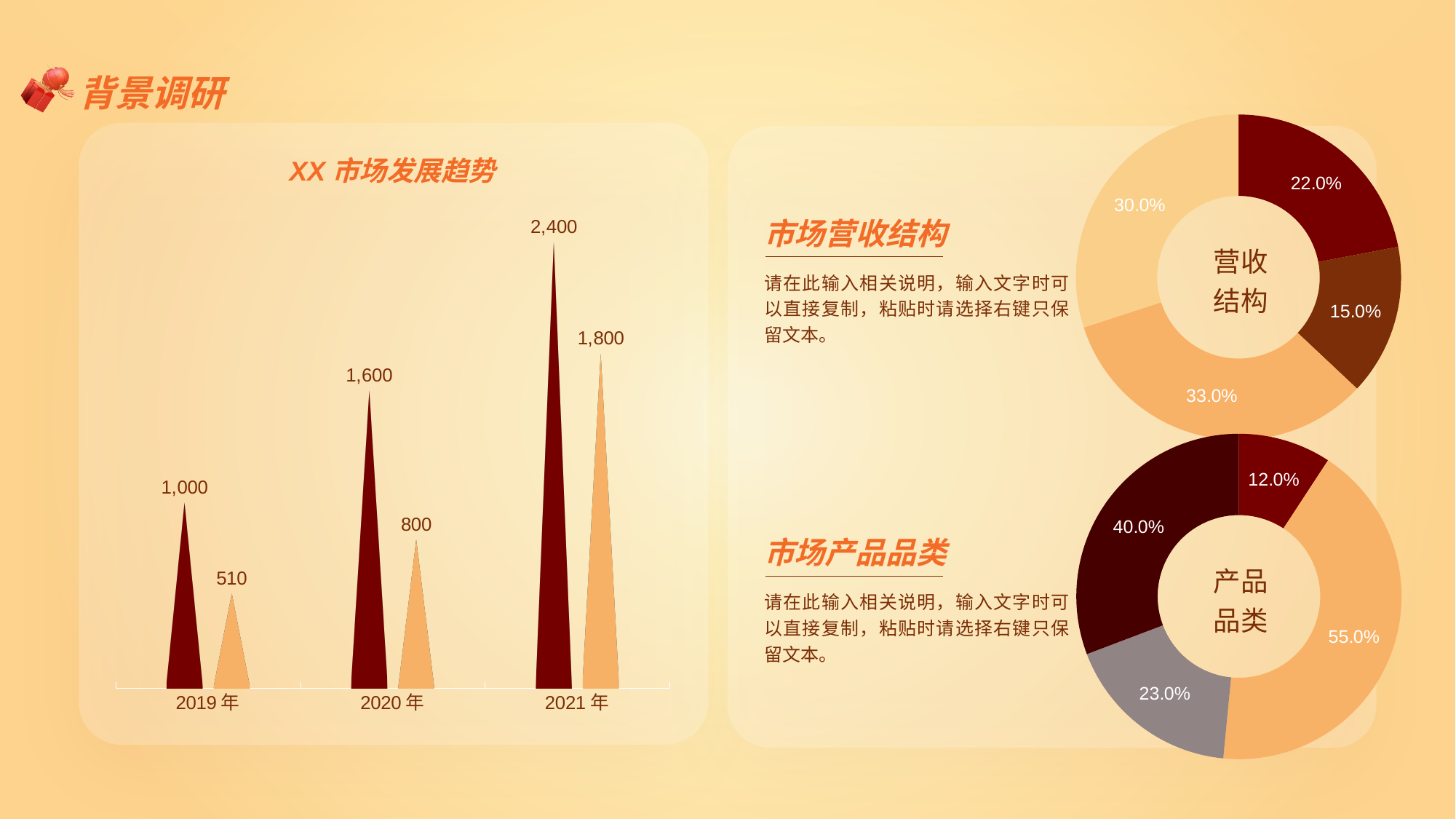

### Chart

| Category | 系列1 | 系列2 |
|---|---|---|
| 2019年 | 1000.0 | 510.0 |
| 2020年 | 1600.0 | 800.0 |
| 2021年 | 2400.0 | 1800.0 |
背景调研

### Chart

| Category | 系列 1 |
|---|---|
| 业绩1 | 0.22 |
| 业绩2 | 0.15 |
| 业绩3 | 0.33 |
| 业绩4 | 0.3 |

XX市场发展趋势
市场营收结构
营收结构
请在此输入相关说明，输入文字时可以直接复制，粘贴时请选择右键只保留文本。

### Chart

| Category | 系列 1 |
|---|---|
| 业绩1 | 0.12 |
| 业绩2 | 0.55 |
| 业绩3 | 0.23 |
| 业绩4 | 0.4 |
市场产品品类

产品品类
请在此输入相关说明，输入文字时可以直接复制，粘贴时请选择右键只保留文本。